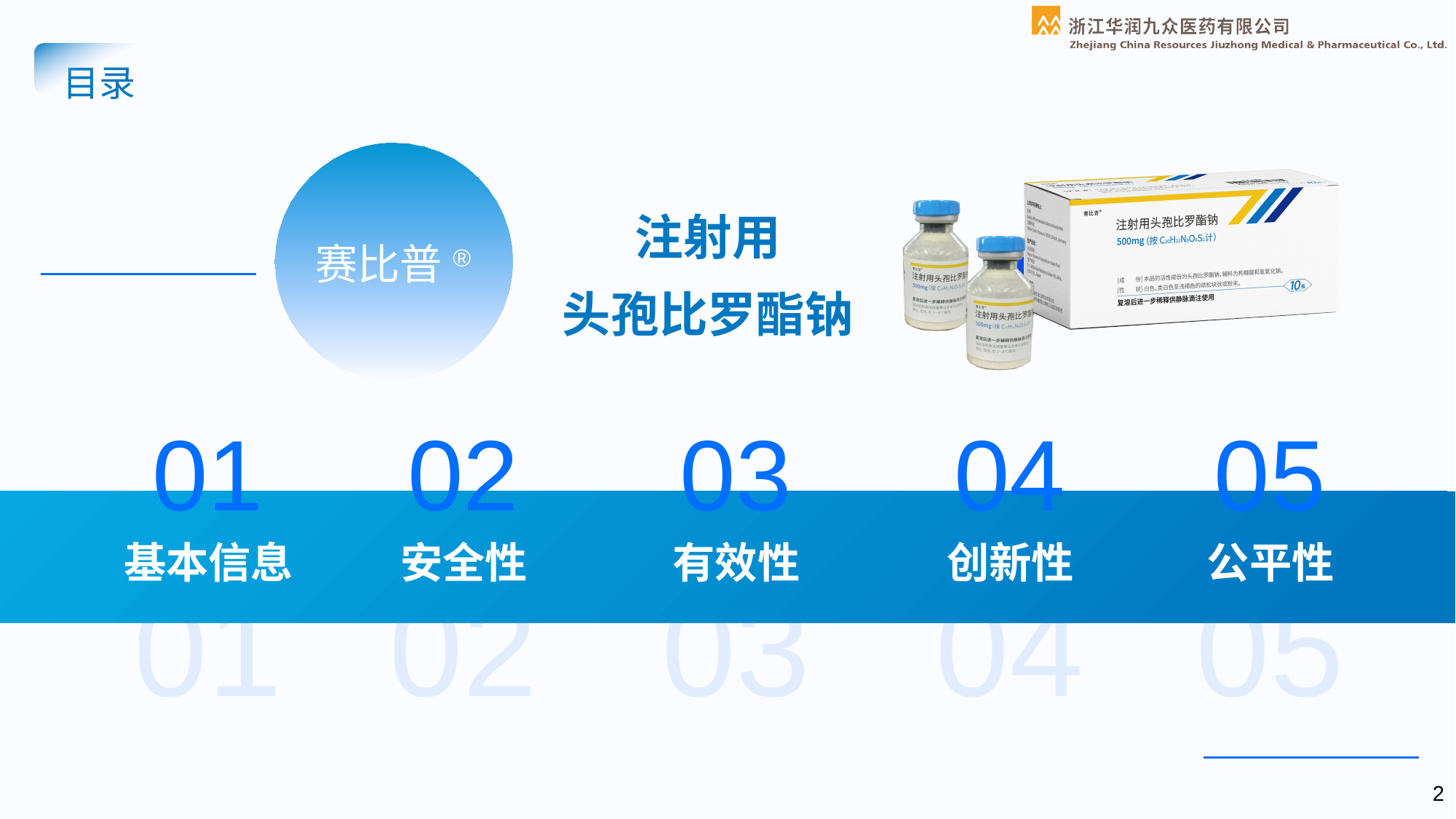

目录

注射用
头孢比罗酯钠
赛比普®
01
02
03
04
05

基本信息
安全性
有效性
创新性
公平性
01
02
03
04
05
2